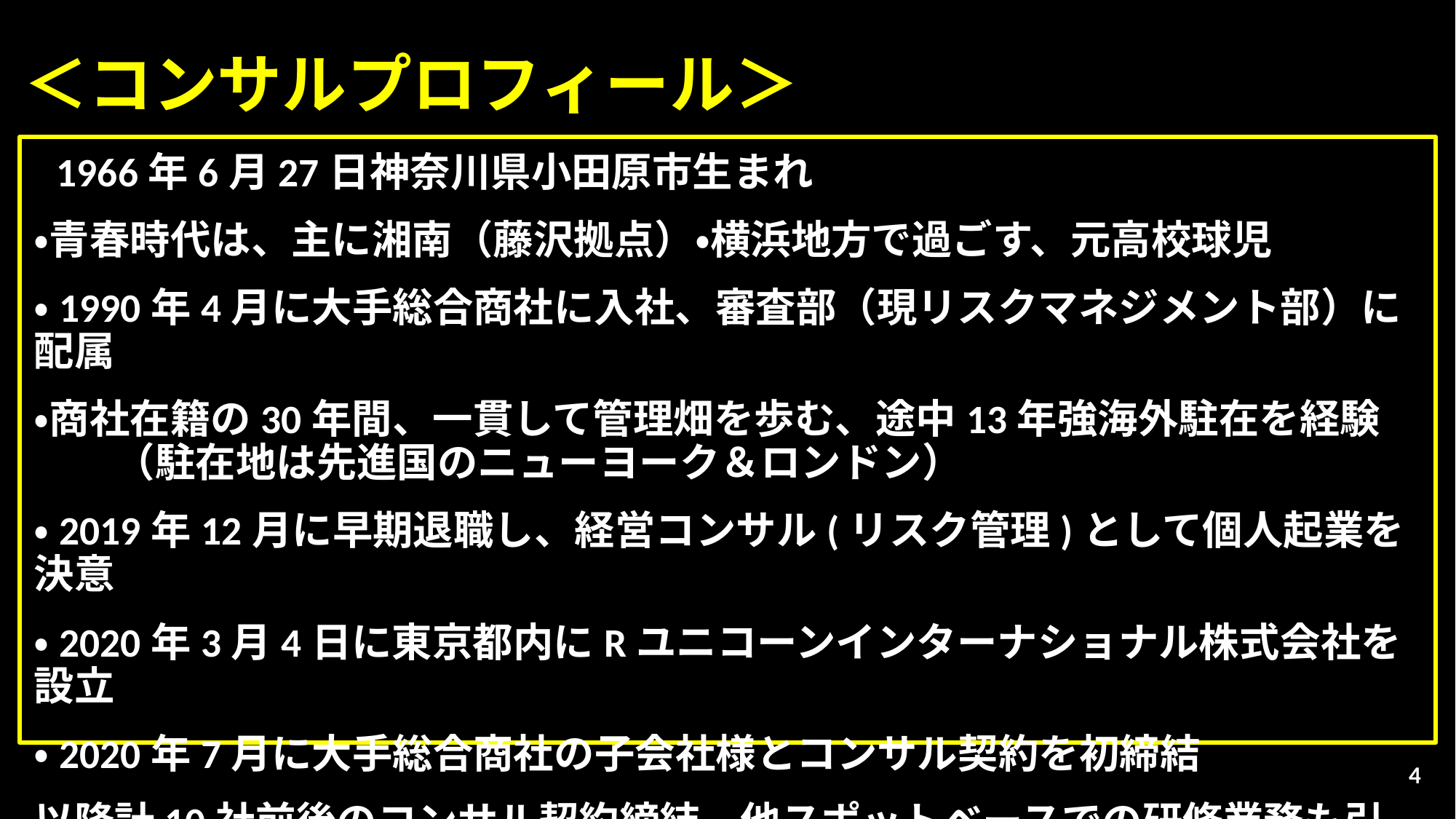

# ＜コンサルプロフィール＞
・1966年6月27日神奈川県小田原市生まれ
・青春時代は、主に湘南（藤沢拠点）・横浜地方で過ごす、元高校球児
・1990年4月に大手総合商社に入社、審査部（現リスクマネジメント部）に配属
・商社在籍の30年間、一貫して管理畑を歩む、途中13年強海外駐在を経験　　　（駐在地は先進国のニューヨーク＆ロンドン）
・2019年12月に早期退職し、経営コンサル(リスク管理)として個人起業を決意
・2020年3月4日に東京都内にRユニコーンインターナショナル株式会社を設立
・2020年7月に大手総合商社の子会社様とコンサル契約を初締結
以降計10社前後のコンサル契約締結、他スポットベースでの研修業務も引受

4